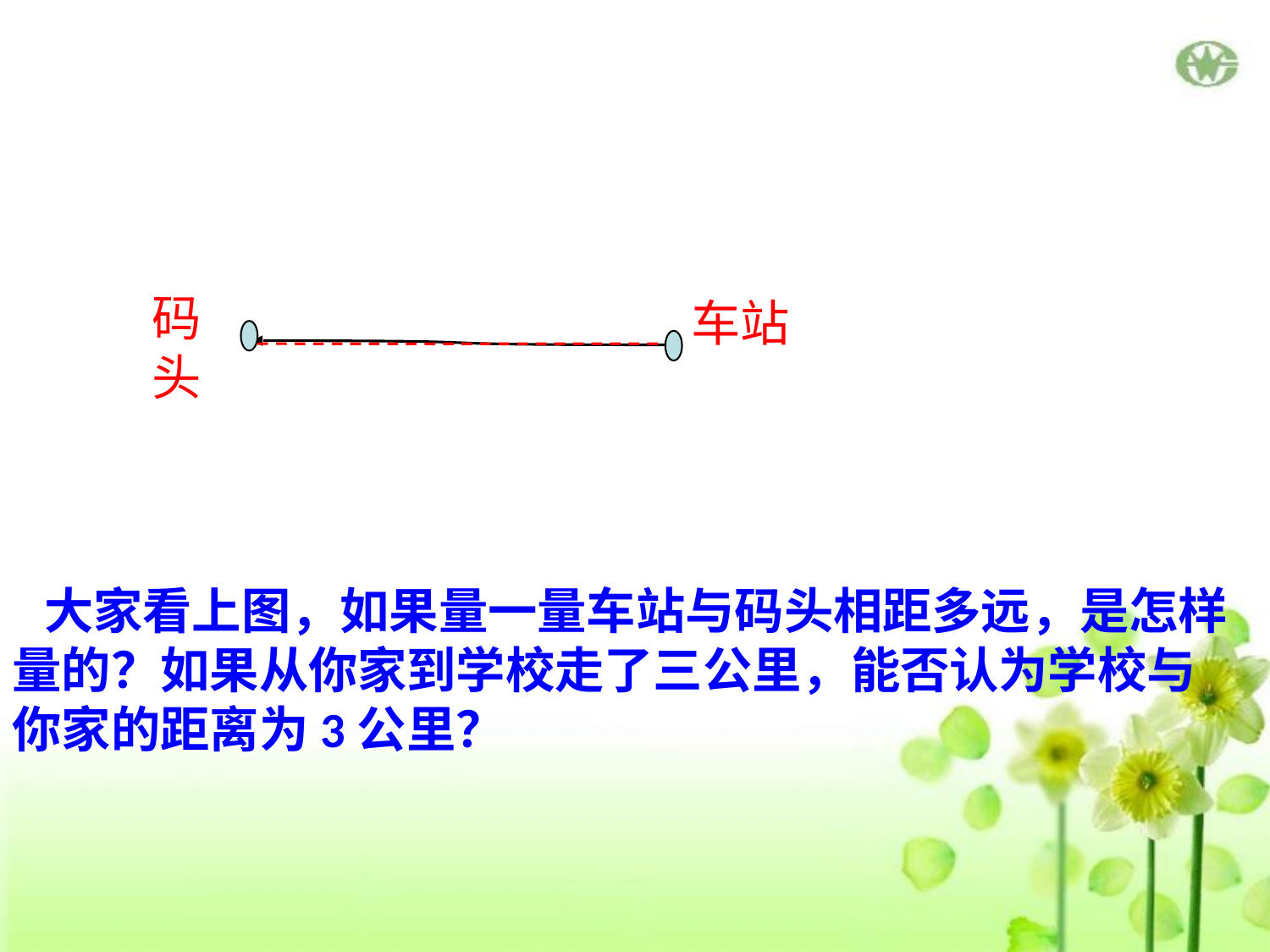

#
码头
车站

大家看上图，如果量一量车站与码头相距多远，是怎样量的？如果从你家到学校走了三公里，能否认为学校与你家的距离为3公里？